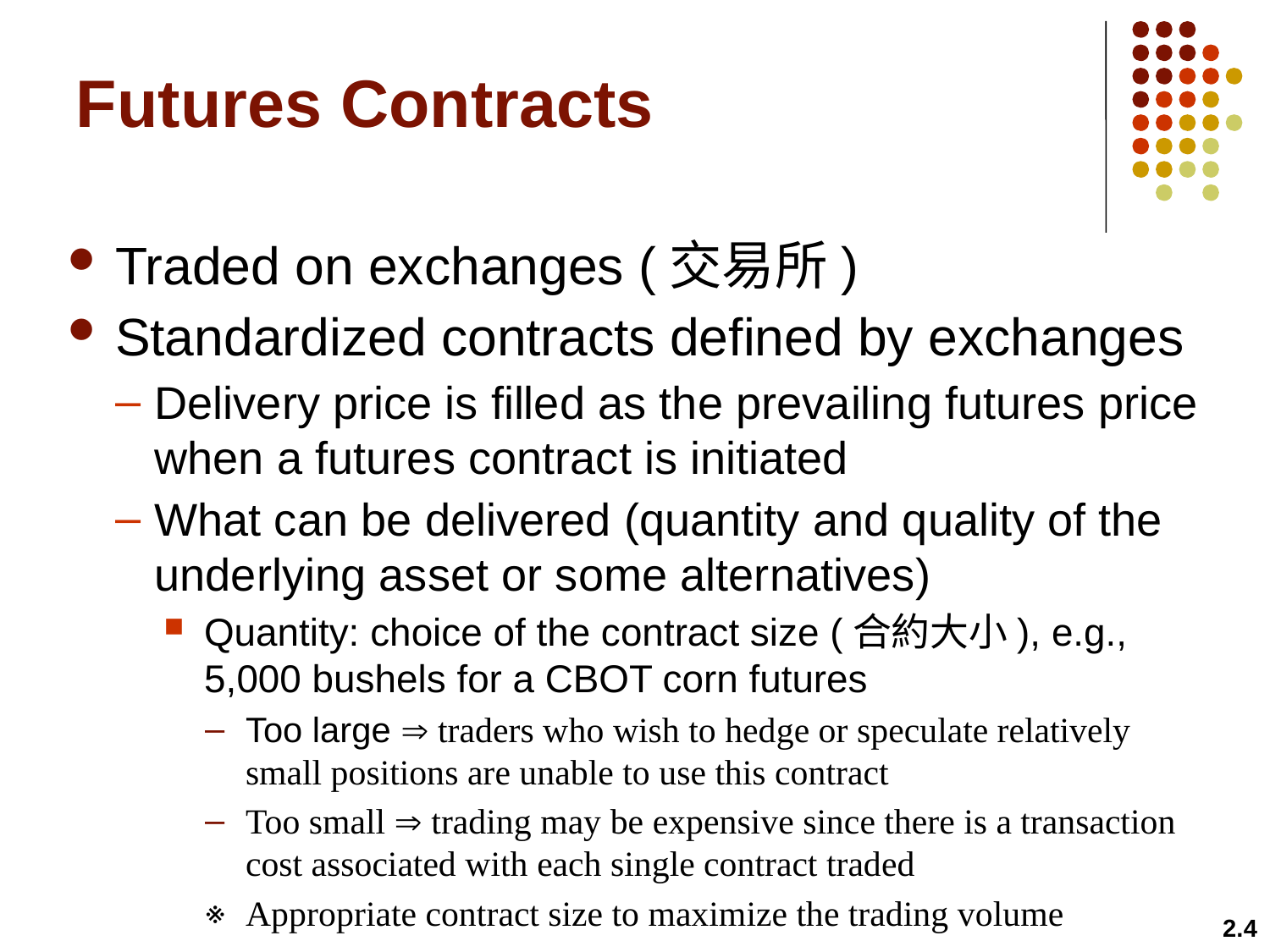

# Futures Contracts
Traded on exchanges (交易所)
Standardized contracts defined by exchanges
Delivery price is filled as the prevailing futures price when a futures contract is initiated
What can be delivered (quantity and quality of the underlying asset or some alternatives)
Quantity: choice of the contract size (合約大小), e.g., 5,000 bushels for a CBOT corn futures
Too large ⇒ traders who wish to hedge or speculate relatively small positions are unable to use this contract
Too small ⇒ trading may be expensive since there is a transaction cost associated with each single contract traded
Appropriate contract size to maximize the trading volume

2.4